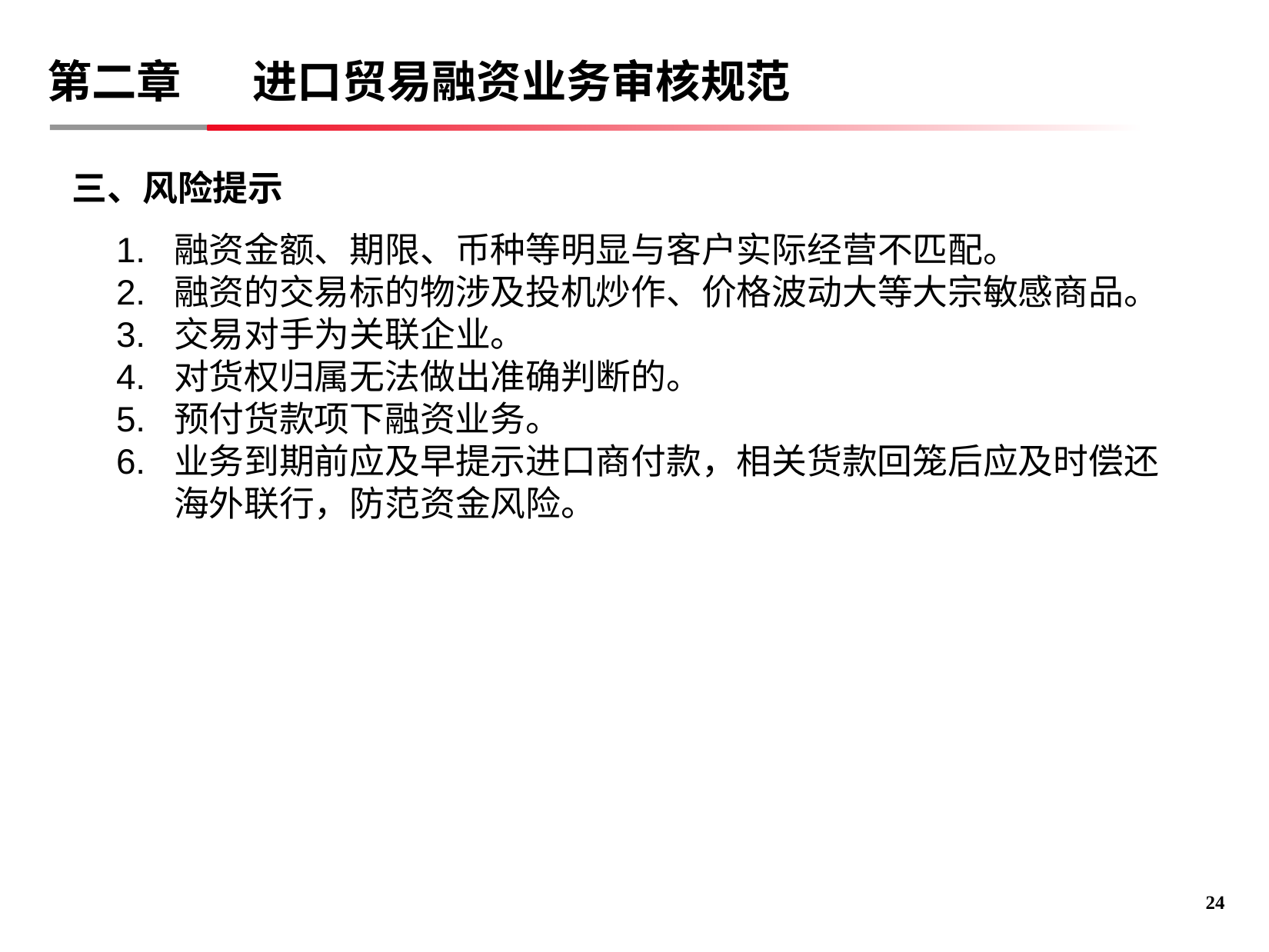

# 第二章       进口贸易融资业务审核规范
 三、风险提示
融资金额、期限、币种等明显与客户实际经营不匹配。
融资的交易标的物涉及投机炒作、价格波动大等大宗敏感商品。
交易对手为关联企业。
对货权归属无法做出准确判断的。
预付货款项下融资业务。
业务到期前应及早提示进口商付款，相关货款回笼后应及时偿还海外联行，防范资金风险。
24